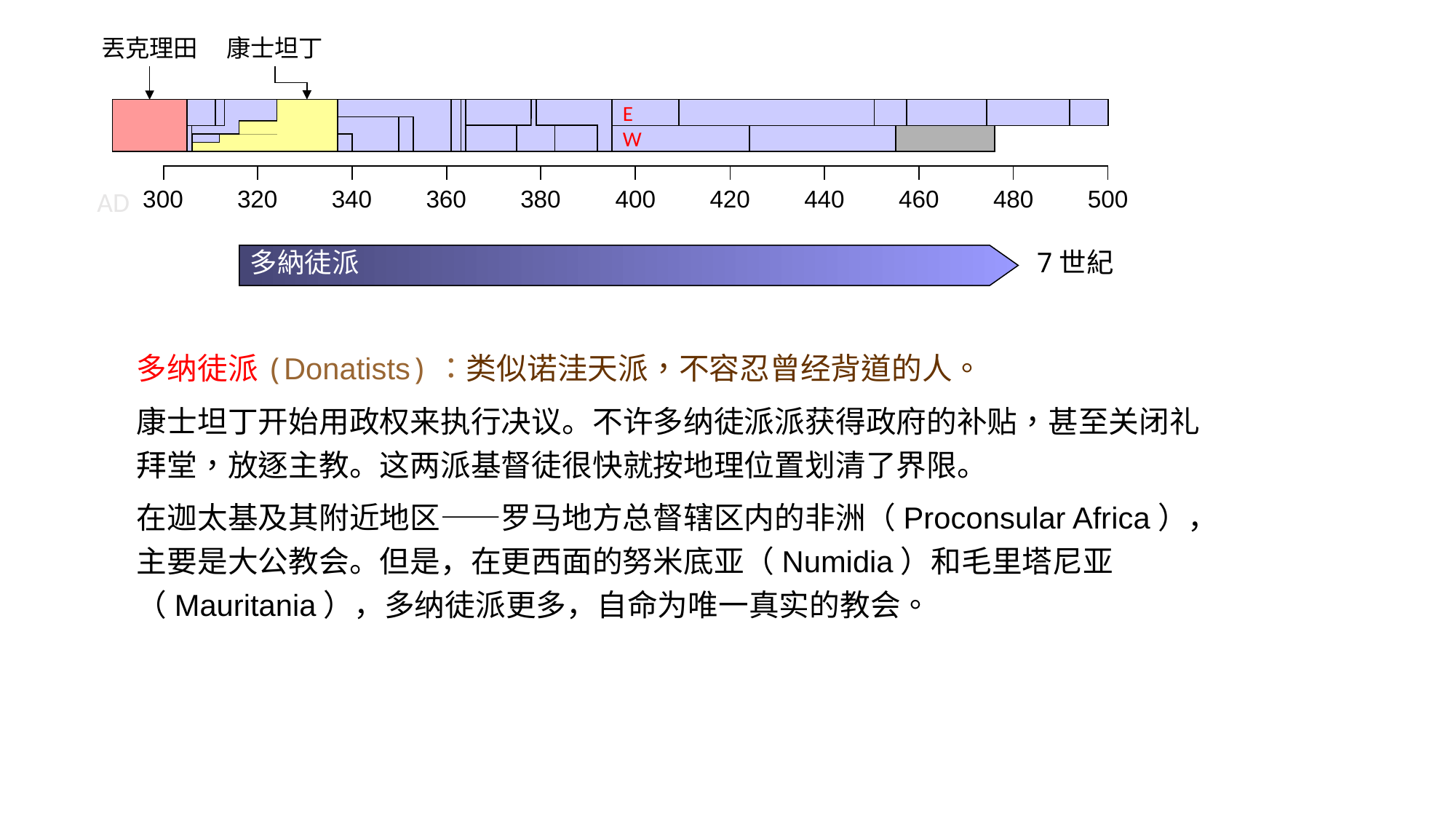

丟克理田
康士坦丁

E

W

|  |  |  |  |  |  |  |  |  |  |
| --- | --- | --- | --- | --- | --- | --- | --- | --- | --- |
AD
| 300 | 320 | 340 | 360 | 380 | 400 | 420 | 440 | 460 | 480 | 500 |
| --- | --- | --- | --- | --- | --- | --- | --- | --- | --- | --- |
7世紀
多納徒派
多纳徒派(Donatists)：类似诺洼天派，不容忍曾经背道的人。
康士坦丁开始用政权来执行决议。不许多纳徒派派获得政府的补贴，甚至关闭礼拜堂，放逐主教。这两派基督徒很快就按地理位置划清了界限。
在迦太基及其附近地区——罗马地方总督辖区内的非洲（Proconsular Africa），主要是大公教会。但是，在更西面的努米底亚（Numidia）和毛里塔尼亚（Mauritania），多纳徒派更多，自命为唯一真实的教会。